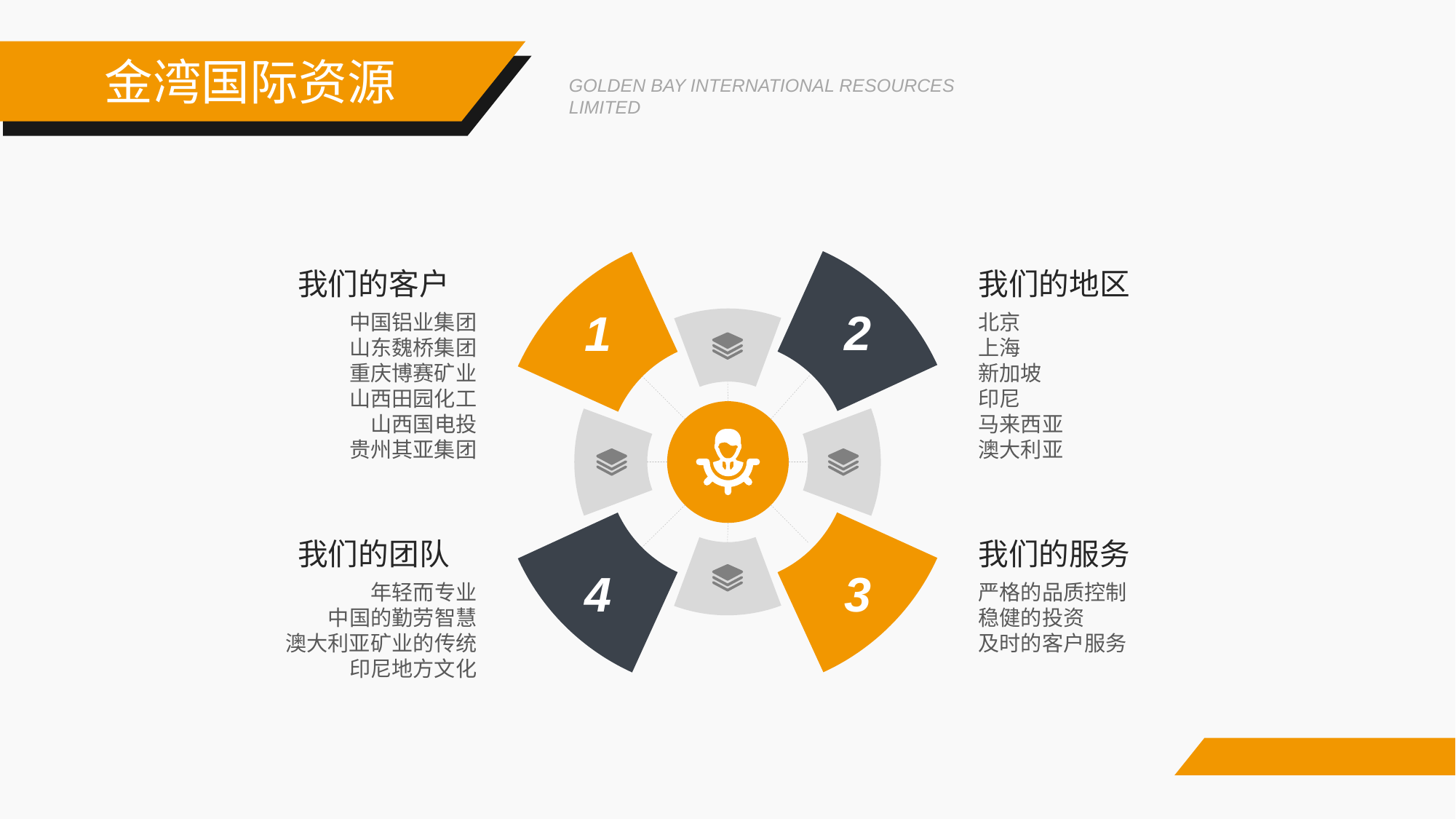

金湾国际资源

GOLDEN BAY INTERNATIONAL RESOURCES LIMITED
2
1

3
4

我们的客户
中国铝业集团
山东魏桥集团
重庆博赛矿业
山西田园化工
山西国电投
贵州其亚集团
我们的地区
北京
上海
新加坡
印尼
马来西亚
澳大利亚
我们的团队
年轻而专业
中国的勤劳智慧
澳大利亚矿业的传统
印尼地方文化

我们的服务
严格的品质控制
稳健的投资
及时的客户服务